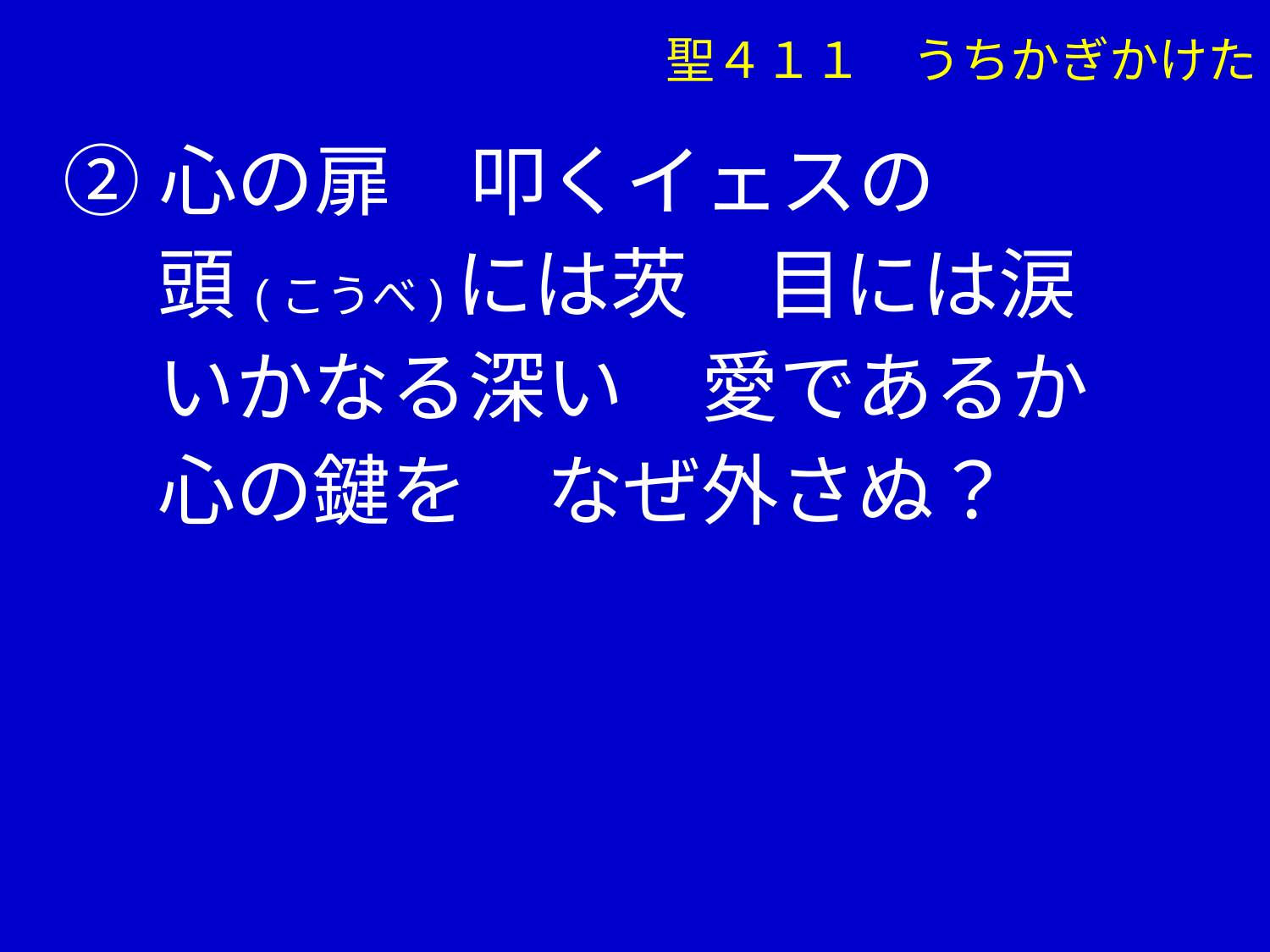

聖４１１　うちかぎかけた
②心の扉　叩くイェスの
　 頭(こうべ)には茨　目には涙
　 いかなる深い　愛であるか
　 心の鍵を　なぜ外さぬ？